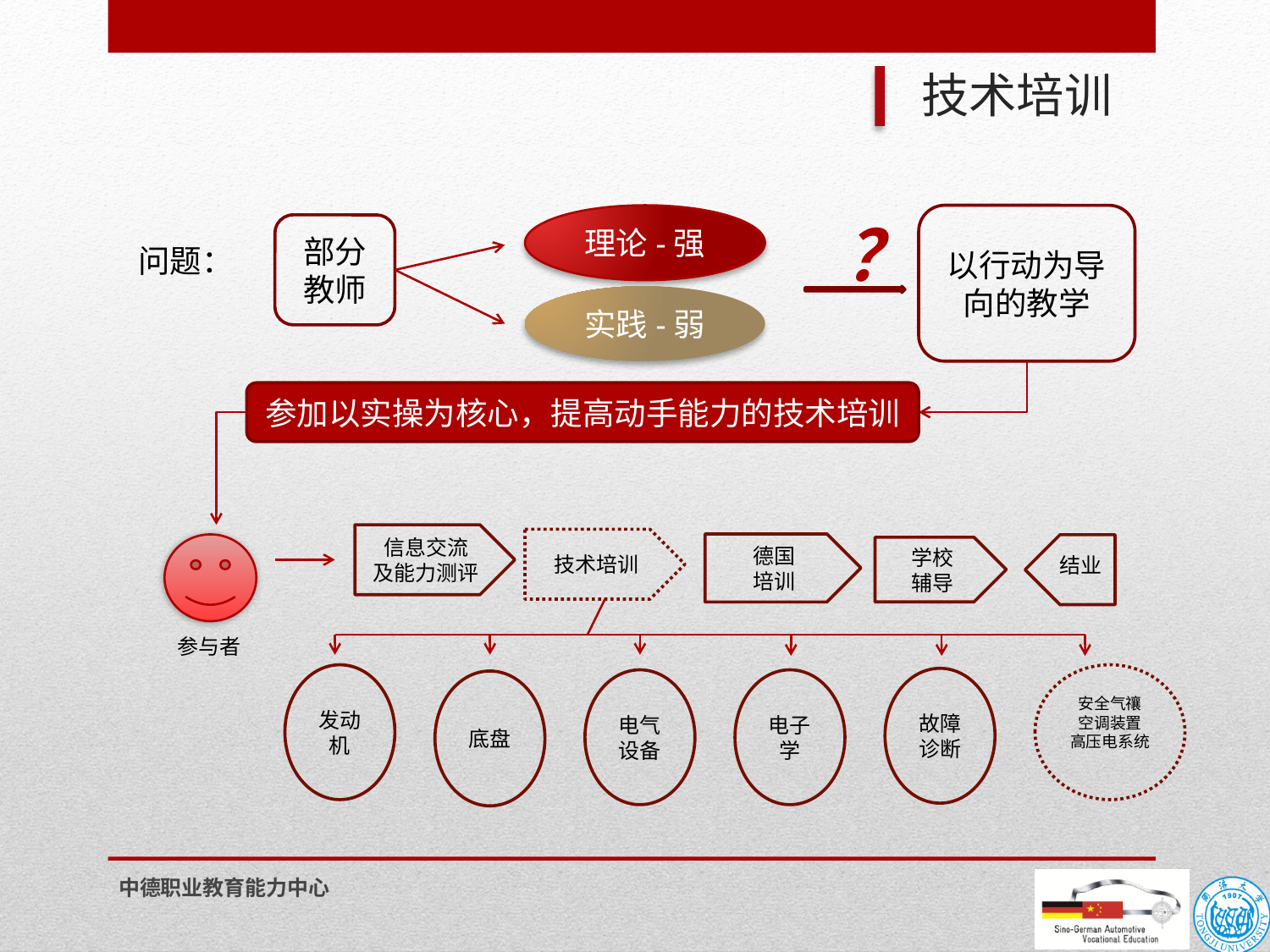

# 技术培训

？
理论-强
以行动为导向的教学
部分教师
问题：
实践-弱

参加以实操为核心，提高动手能力的技术培训
信息交流
及能力测评
技术培训
德国
培训

学校
辅导
结业
参与者
发动机
安全气禳
空调装置
高压电系统

故障诊断
电气设备
电子学
底盘
中德职业教育能力中心